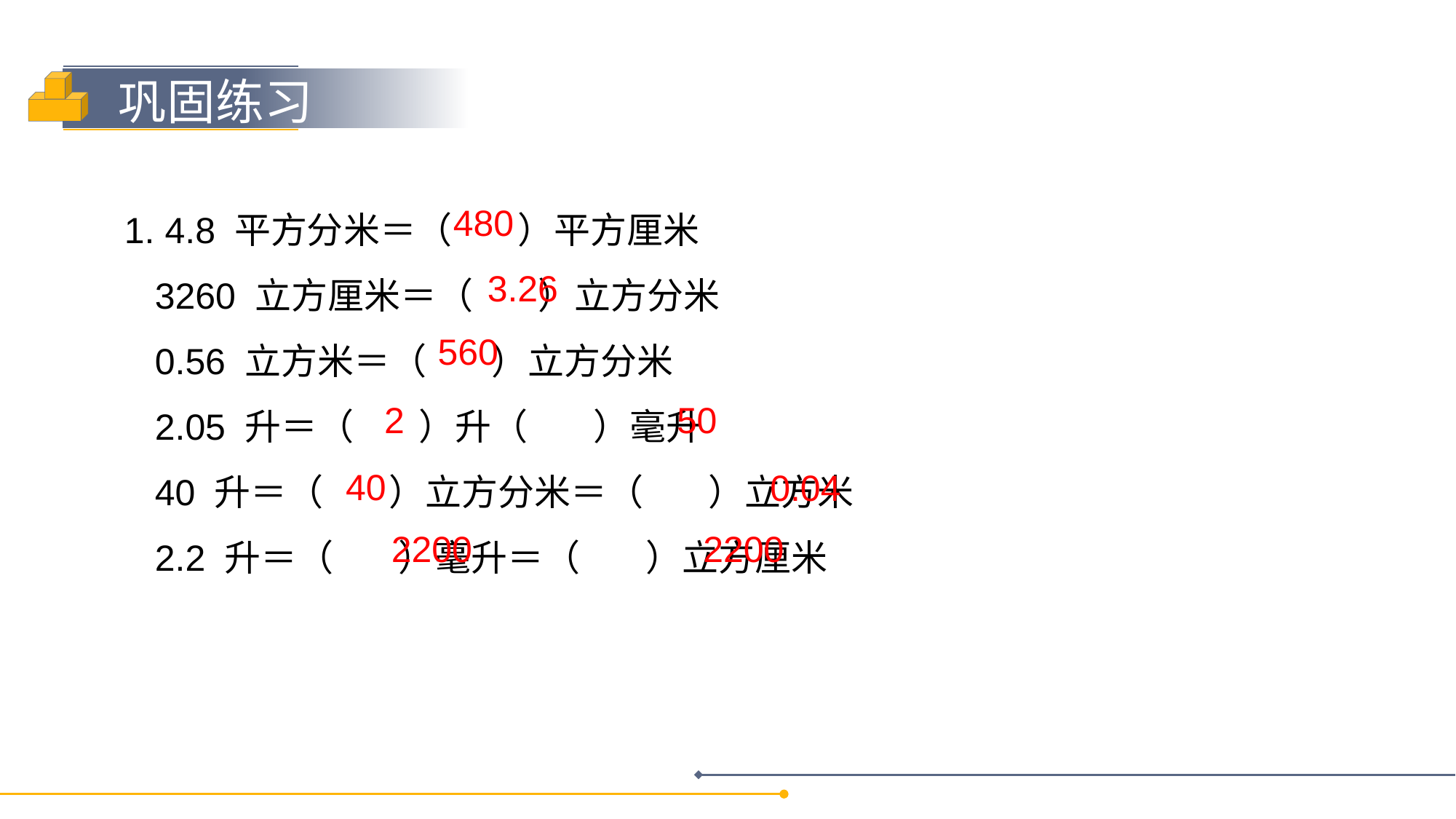

1. 4.8 平方分米＝（        ）平方厘米
   3260 立方厘米＝（        ）立方分米
   0.56 立方米＝（        ）立方分米
   2.05 升＝（        ）升（        ）毫升
   40 升＝（        ）立方分米＝（        ）立方米
   2.2 升＝（        ）毫升＝（        ）立方厘米
 480
 3.26
 560
50
2
40
0.04
2200
2200